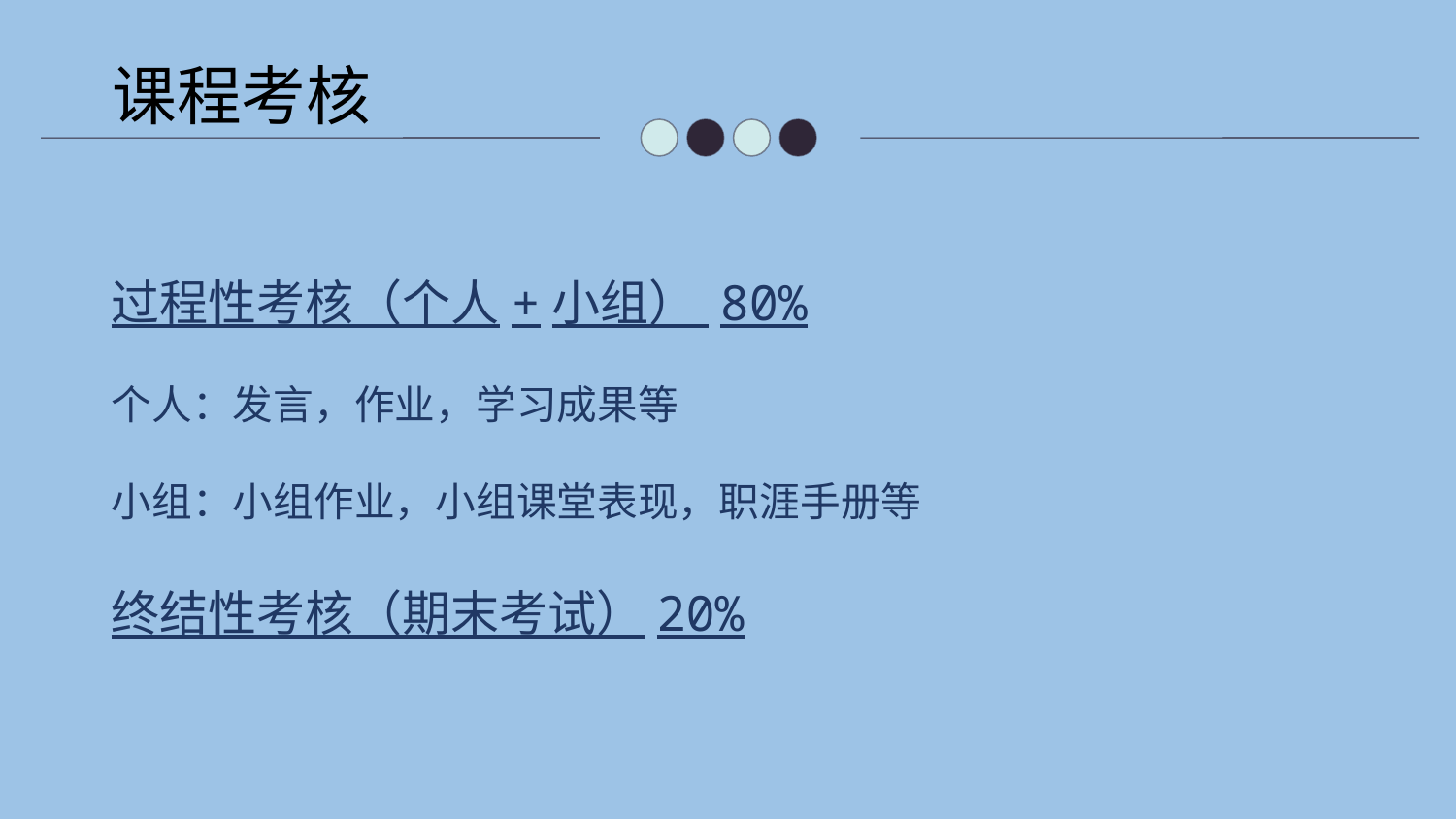

课程考核

过程性考核（个人+小组） 80%
个人：发言，作业，学习成果等
小组：小组作业，小组课堂表现，职涯手册等
终结性考核（期末考试）20%